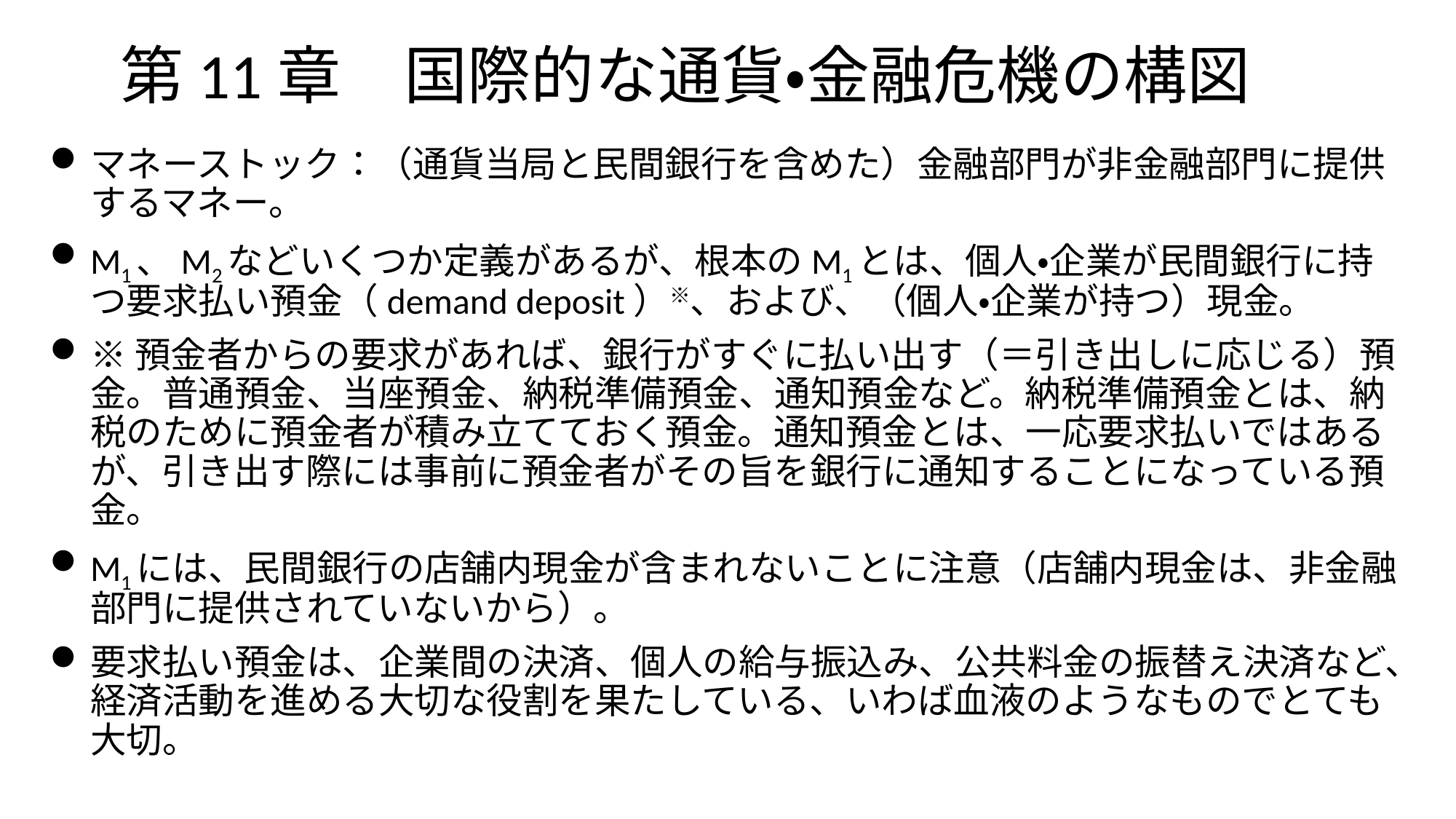

# 第11章　国際的な通貨・金融危機の構図
マネーストック：（通貨当局と民間銀行を含めた）金融部門が非金融部門に提供するマネー。
M1、M2などいくつか定義があるが、根本のM1とは、個人・企業が民間銀行に持つ要求払い預金（demand deposit）※、および、（個人・企業が持つ）現金。
※預金者からの要求があれば、銀行がすぐに払い出す（＝引き出しに応じる）預金。普通預金、当座預金、納税準備預金、通知預金など。納税準備預金とは、納税のために預金者が積み立てておく預金。通知預金とは、一応要求払いではあるが、引き出す際には事前に預金者がその旨を銀行に通知することになっている預金。
M1には、民間銀行の店舗内現金が含まれないことに注意（店舗内現金は、非金融部門に提供されていないから）。
要求払い預金は、企業間の決済、個人の給与振込み、公共料金の振替え決済など、経済活動を進める大切な役割を果たしている、いわば血液のようなものでとても大切。